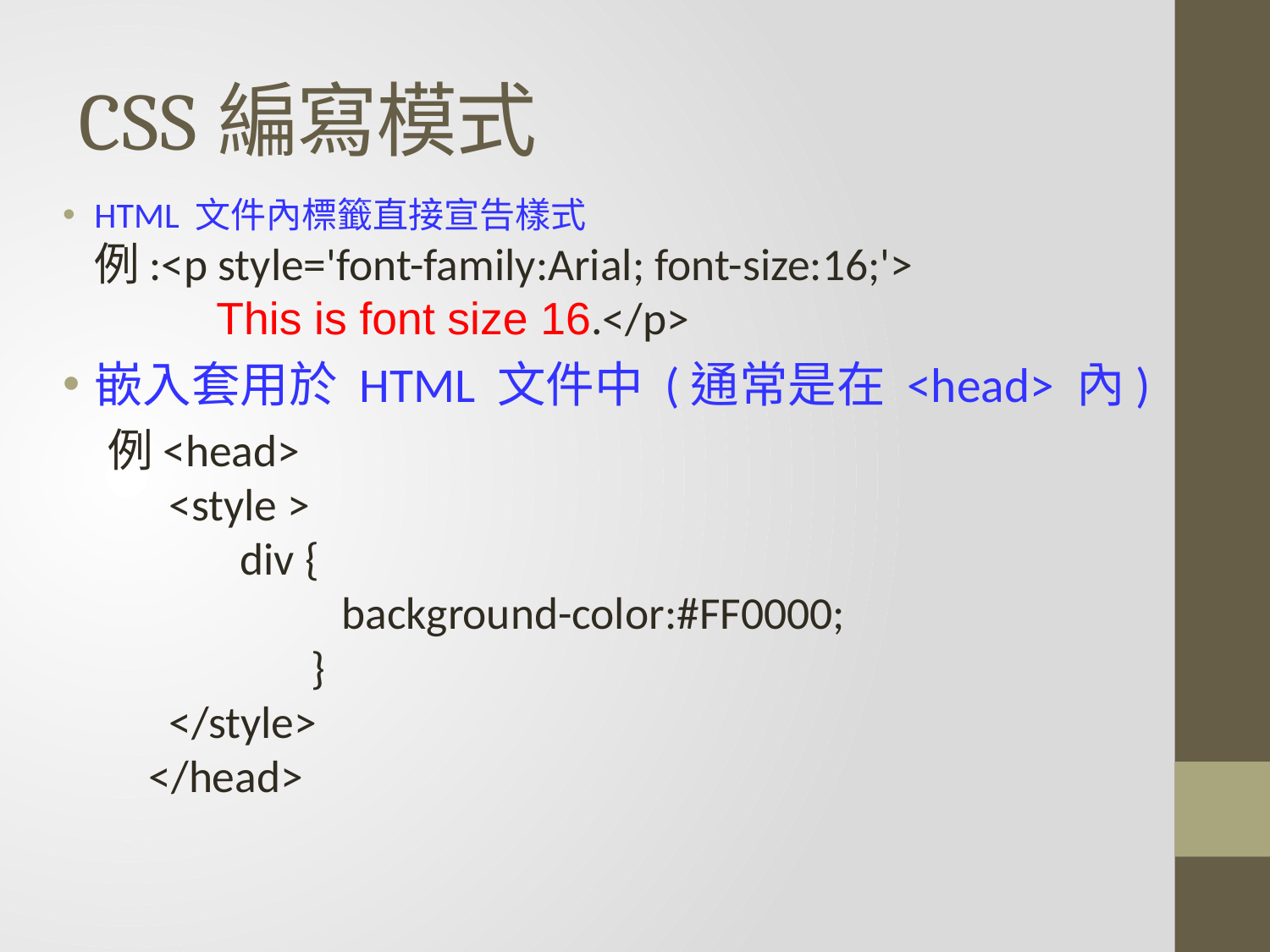

# CSS編寫模式
HTML 文件內標籤直接宣告樣式
例:<p style='font-family:Arial; font-size:16;'>
            This is font size 16.</p>
嵌入套用於 HTML 文件中 (通常是在 <head> 內)
     例<head> 
            <style > 
                   div { 
                             background-color:#FF0000; 
                          } 
            </style> 
          </head>